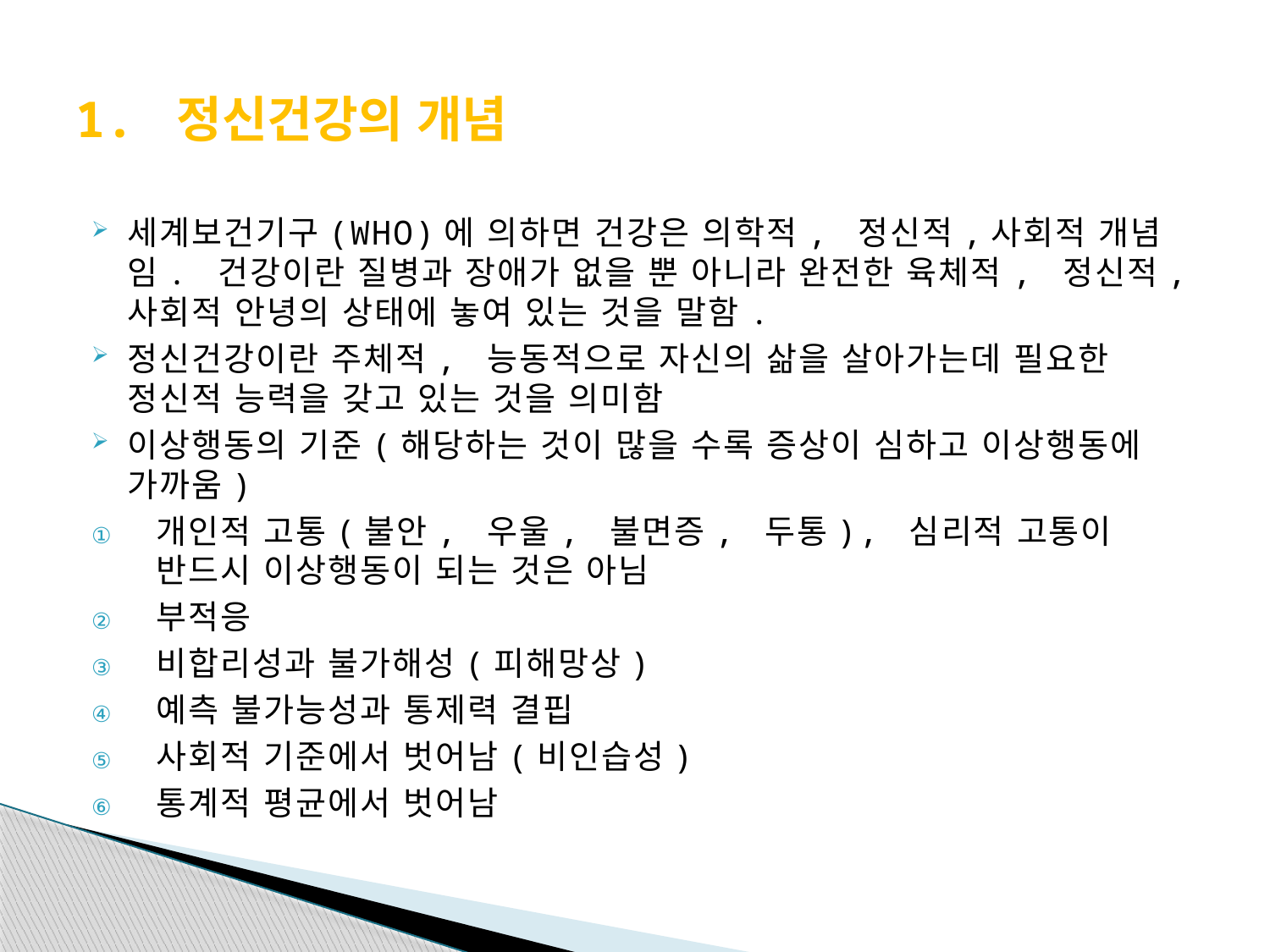

# 1. 정신건강의 개념
세계보건기구(WHO)에 의하면 건강은 의학적, 정신적,사회적 개념임. 건강이란 질병과 장애가 없을 뿐 아니라 완전한 육체적, 정신적, 사회적 안녕의 상태에 놓여 있는 것을 말함.
정신건강이란 주체적, 능동적으로 자신의 삶을 살아가는데 필요한 정신적 능력을 갖고 있는 것을 의미함
이상행동의 기준(해당하는 것이 많을 수록 증상이 심하고 이상행동에 가까움)
개인적 고통(불안, 우울, 불면증, 두통), 심리적 고통이 반드시 이상행동이 되는 것은 아님
부적응
비합리성과 불가해성(피해망상)
예측 불가능성과 통제력 결핍
사회적 기준에서 벗어남(비인습성)
통계적 평균에서 벗어남